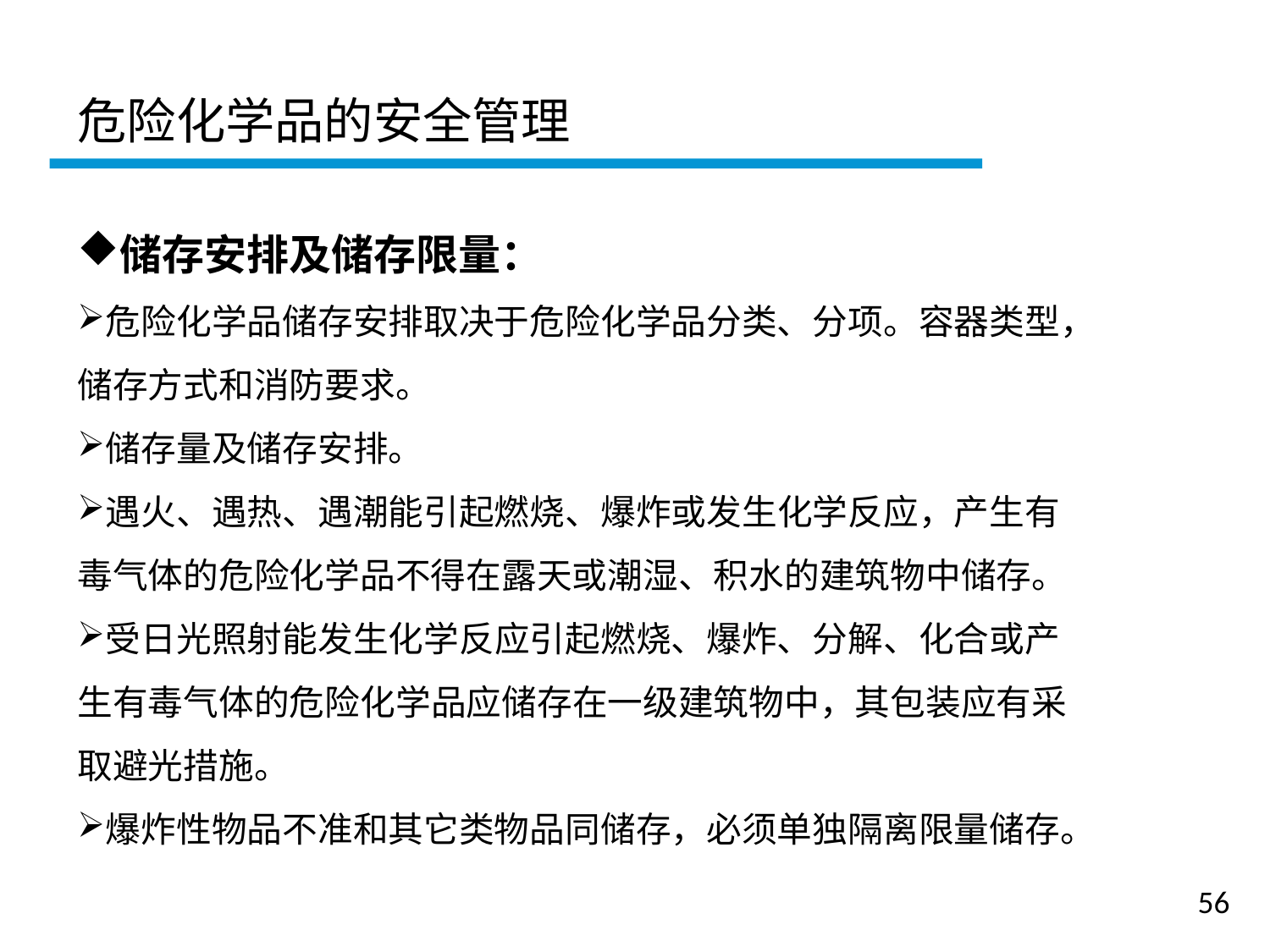

危险化学品的安全管理
储存安排及储存限量：
危险化学品储存安排取决于危险化学品分类、分项。容器类型，储存方式和消防要求。
储存量及储存安排。
遇火、遇热、遇潮能引起燃烧、爆炸或发生化学反应，产生有毒气体的危险化学品不得在露天或潮湿、积水的建筑物中储存。
受日光照射能发生化学反应引起燃烧、爆炸、分解、化合或产生有毒气体的危险化学品应储存在一级建筑物中，其包装应有采取避光措施。
爆炸性物品不准和其它类物品同储存，必须单独隔离限量储存。

一